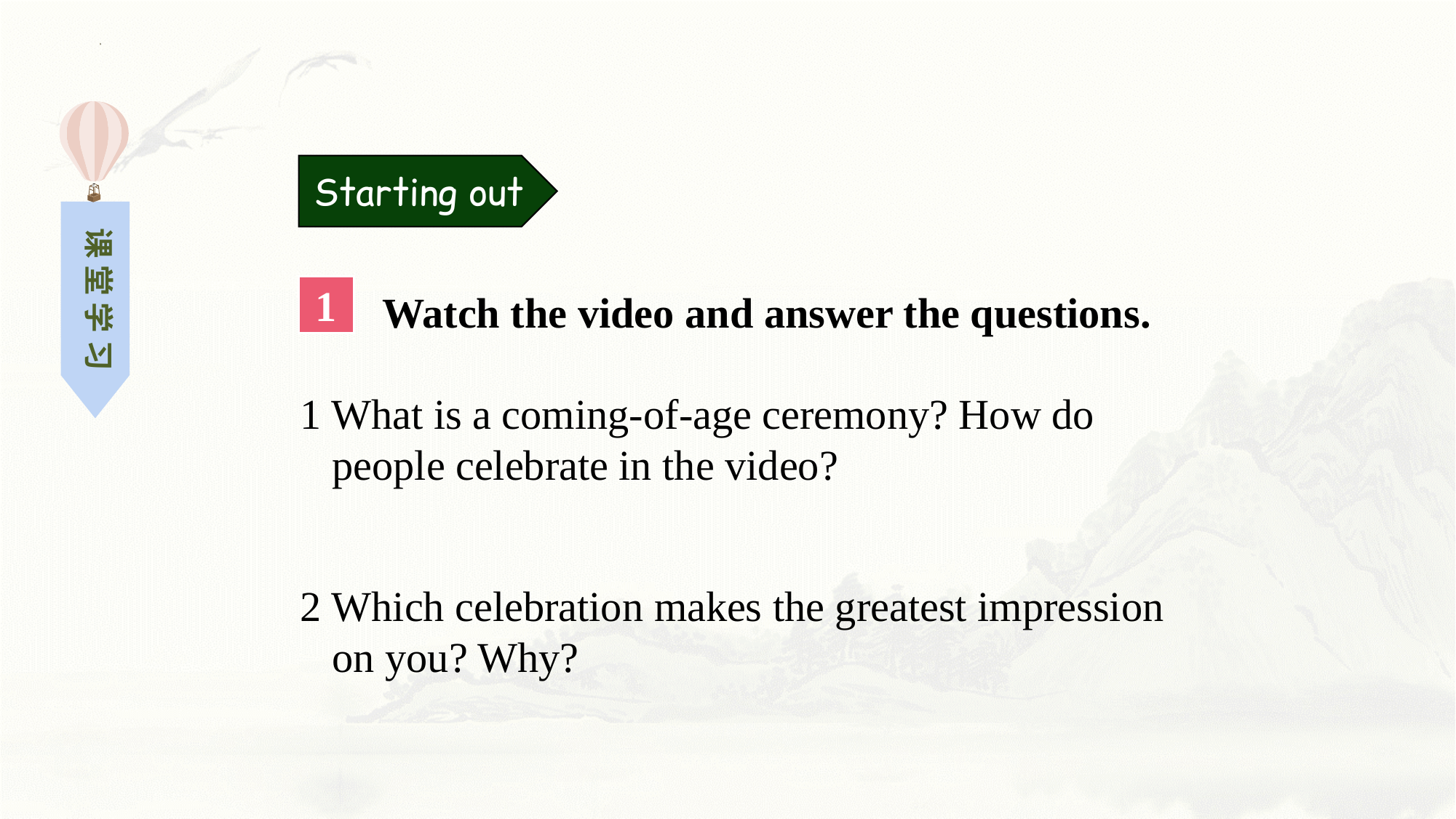

课 堂 学 习
Starting out
1
Watch the video and answer the questions.
1 What is a coming-of-age ceremony? How do
   people celebrate in the video?
2 Which celebration makes the greatest impression
   on you? Why?